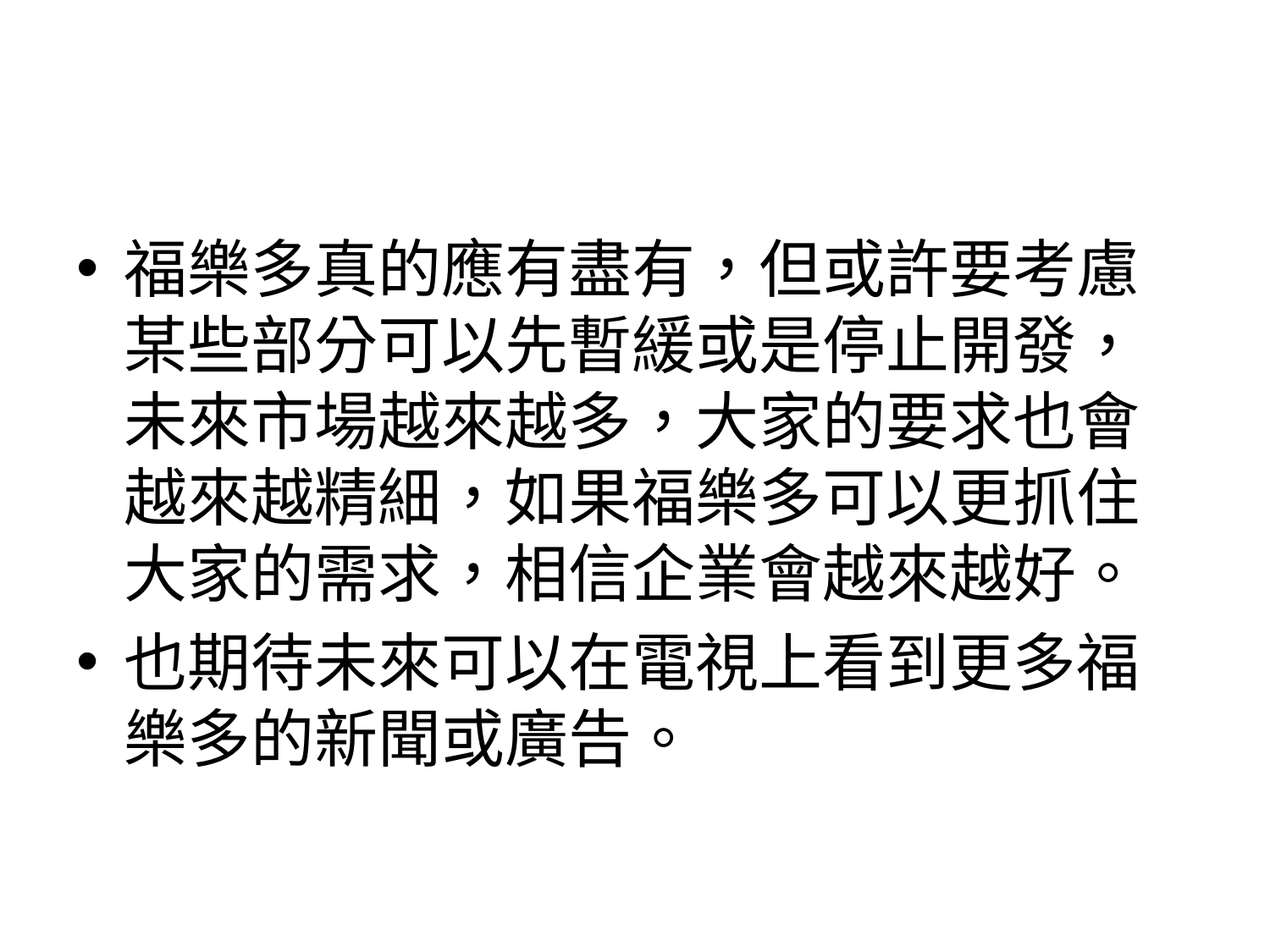

#
福樂多真的應有盡有，但或許要考慮某些部分可以先暫緩或是停止開發，未來市場越來越多，大家的要求也會越來越精細，如果福樂多可以更抓住大家的需求，相信企業會越來越好。
也期待未來可以在電視上看到更多福樂多的新聞或廣告。